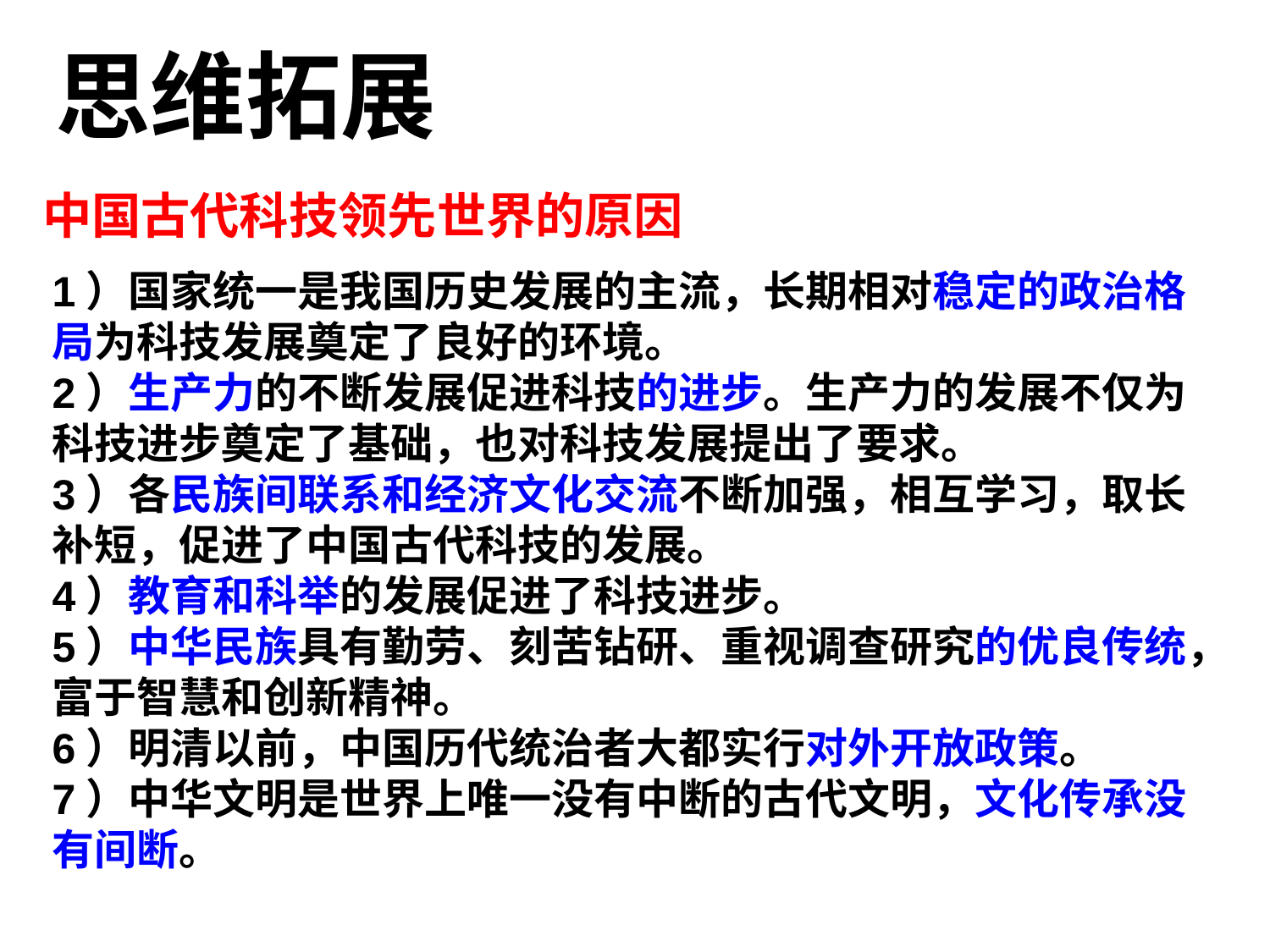

思维拓展
中国古代科技领先世界的原因
1）国家统一是我国历史发展的主流，长期相对稳定的政治格局为科技发展奠定了良好的环境。
2）生产力的不断发展促进科技的进步。生产力的发展不仅为科技进步奠定了基础，也对科技发展提出了要求。
3）各民族间联系和经济文化交流不断加强，相互学习，取长补短，促进了中国古代科技的发展。
4）教育和科举的发展促进了科技进步。
5）中华民族具有勤劳、刻苦钻研、重视调查研究的优良传统，富于智慧和创新精神。
6）明清以前，中国历代统治者大都实行对外开放政策。
7）中华文明是世界上唯一没有中断的古代文明，文化传承没有间断。